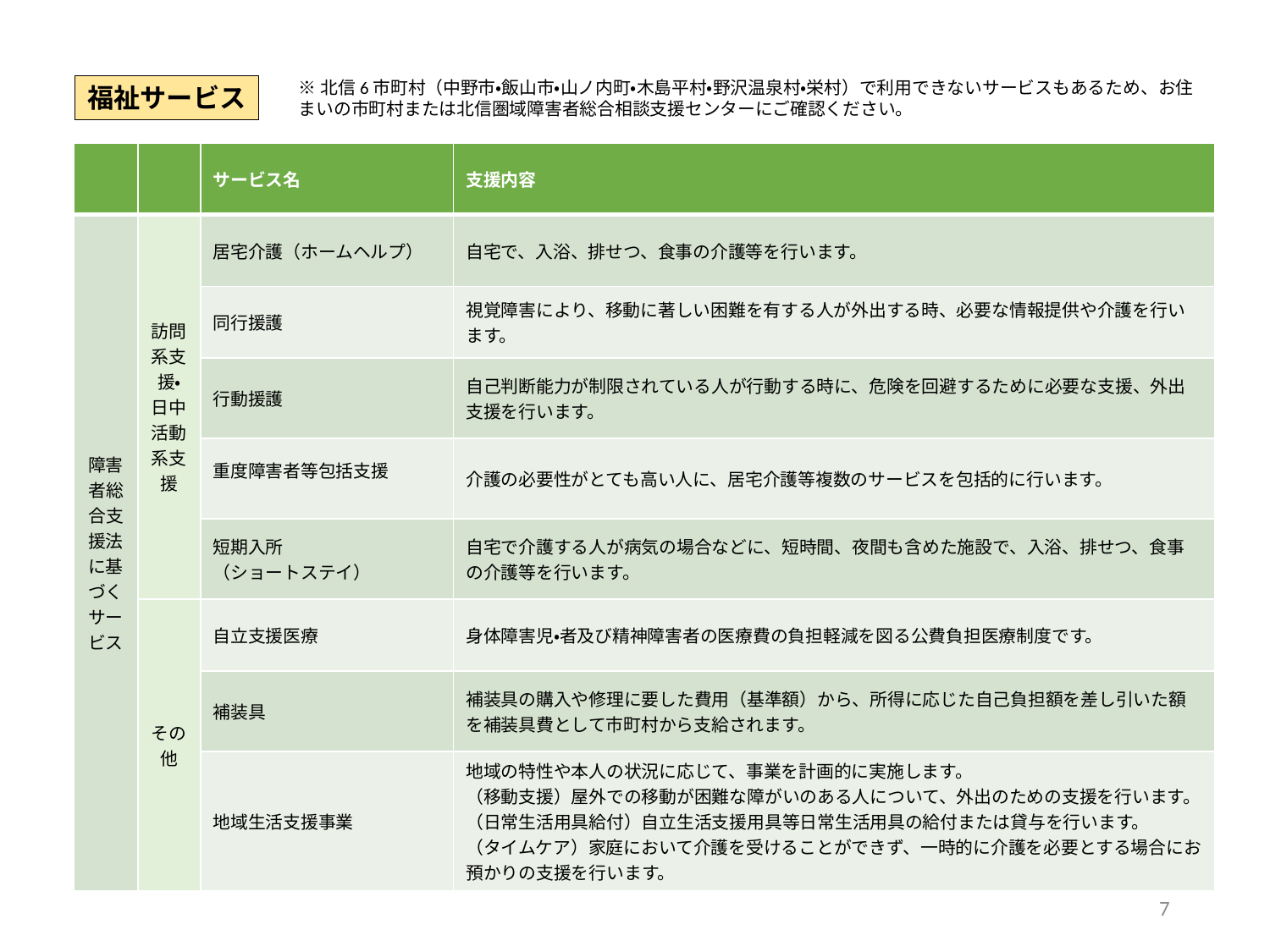

※北信6市町村（中野市・飯山市・山ノ内町・木島平村・野沢温泉村・栄村）で利用できないサービスもあるため、お住まいの市町村または北信圏域障害者総合相談支援センターにご確認ください。
福祉サービス
|  |  | サービス名 | 支援内容 |
| --- | --- | --- | --- |
| 障害者総合支援法に基づくサービス | 訪問系支援・日中活動系支援 | 居宅介護（ホームヘルプ） | 自宅で、入浴、排せつ、食事の介護等を行います。 |
|  |  | 同行援護 | 視覚障害により、移動に著しい困難を有する人が外出する時、必要な情報提供や介護を行います。 |
|  |  | 行動援護 | 自己判断能力が制限されている人が行動する時に、危険を回避するために必要な支援、外出支援を行います。 |
|  |  | 重度障害者等包括支援 | 介護の必要性がとても高い人に、居宅介護等複数のサービスを包括的に行います。 |
|  |  | 短期入所 （ショートステイ） | 自宅で介護する人が病気の場合などに、短時間、夜間も含めた施設で、入浴、排せつ、食事の介護等を行います。 |
|  | その他 | 自立支援医療 | 身体障害児・者及び精神障害者の医療費の負担軽減を図る公費負担医療制度です。 |
|  |  | 補装具 | 補装具の購入や修理に要した費用（基準額）から、所得に応じた自己負担額を差し引いた額を補装具費として市町村から支給されます。 |
|  |  | 地域生活支援事業 | 地域の特性や本人の状況に応じて、事業を計画的に実施します。 （移動支援）屋外での移動が困難な障がいのある人について、外出のための支援を行います。 （日常生活用具給付）自立生活支援用具等日常生活用具の給付または貸与を行います。 （タイムケア）家庭において介護を受けることができず、一時的に介護を必要とする場合にお預かりの支援を行います。 |
7